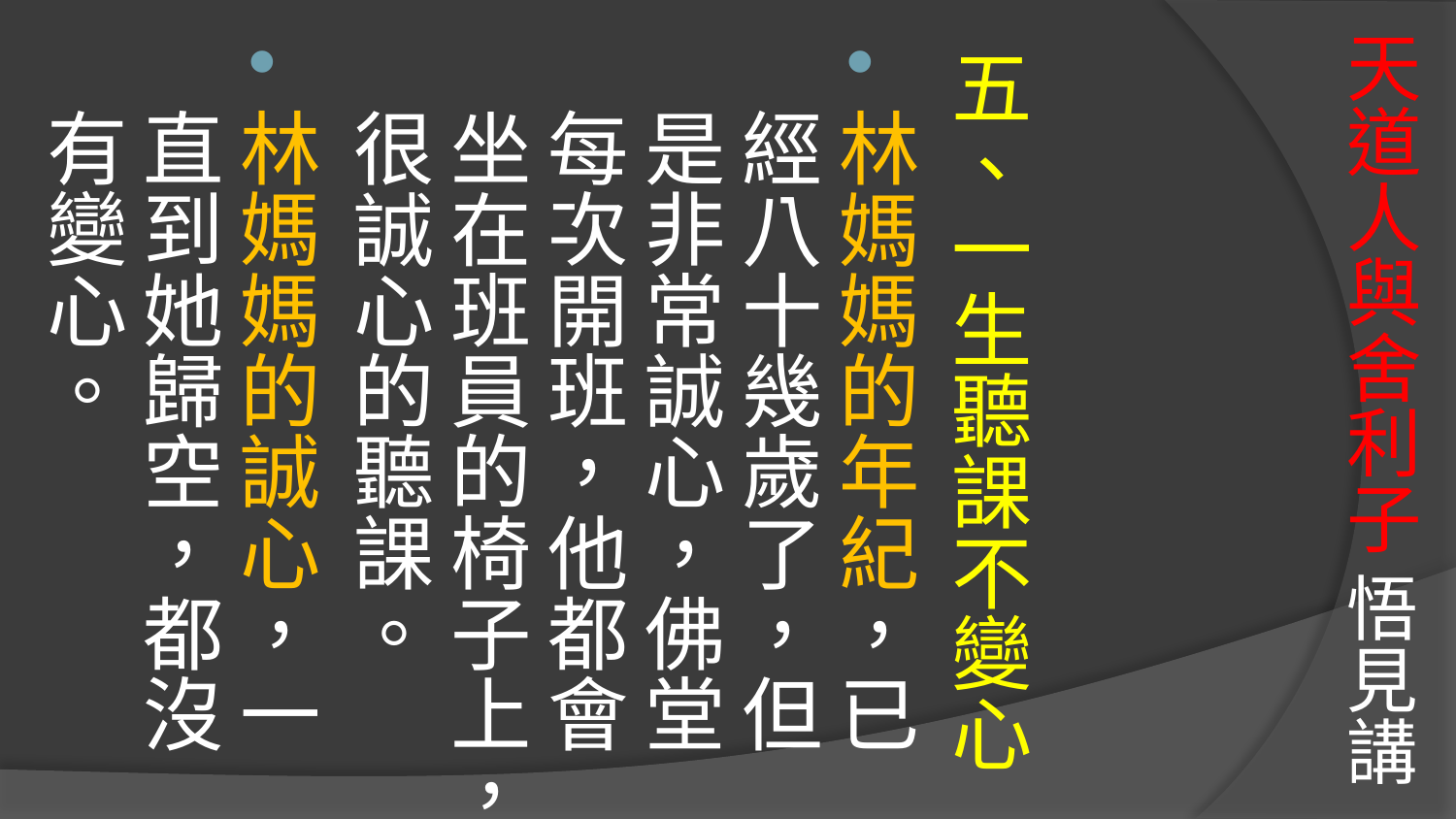

# 天道人與舍利子 悟見講
五、一生聽課不變心
林媽媽的年紀，已經八十幾歲了，但是非常誠心，佛堂每次開班，他都會坐在班員的椅子上，很誠心的聽課。
林媽媽的誠心，一直到她歸空，都沒有變心。